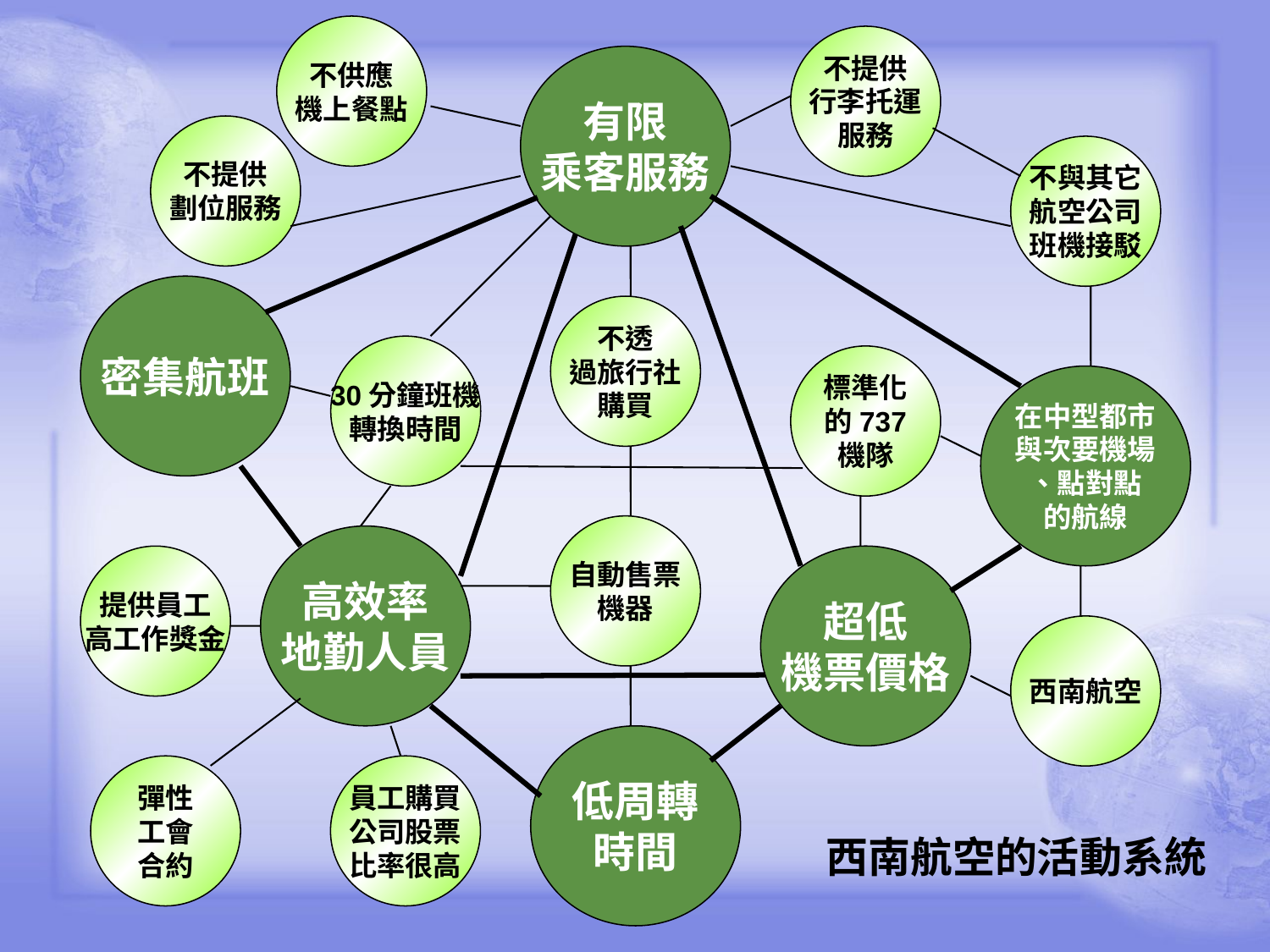

不供應
機上餐點
不提供
行李托運
服務
有限
乘客服務

不提供
劃位服務

不與其它
航空公司
班機接駁

密集航班

不透
過旅行社
購買
30分鐘班機
轉換時間
標準化
的737
機隊
在中型都市
與次要機場
、點對點
的航線

自動售票
機器
高效率
地勤人員
提供員工
高工作獎金
超低
機票價格

西南航空

低周轉
時間
彈性
工會
合約
員工購買
公司股票
比率很高
# 西南航空的活動系統